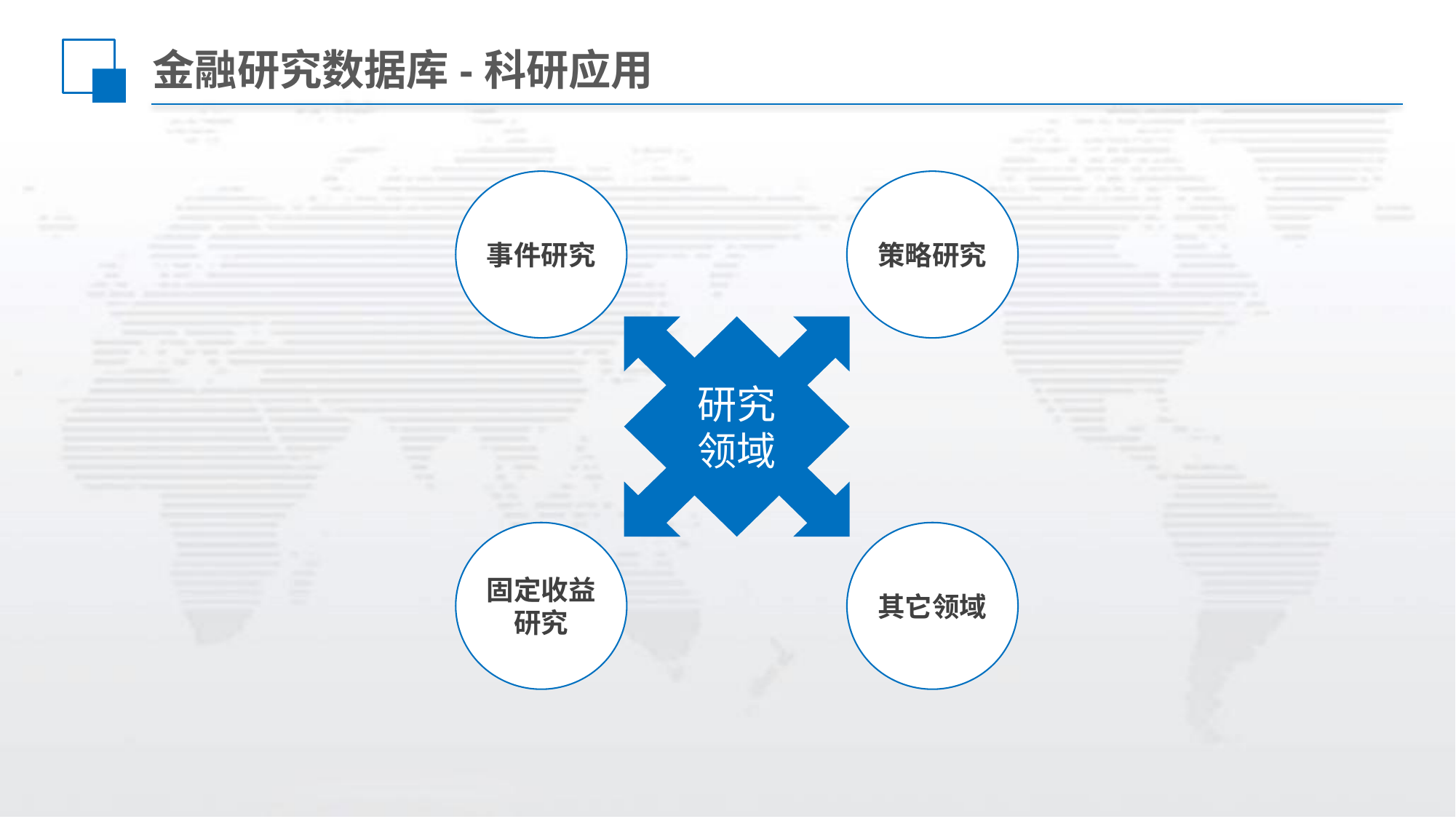

# 金融研究数据库-科研应用
事件研究
策略研究
研究
领域
固定收益研究
其它领域